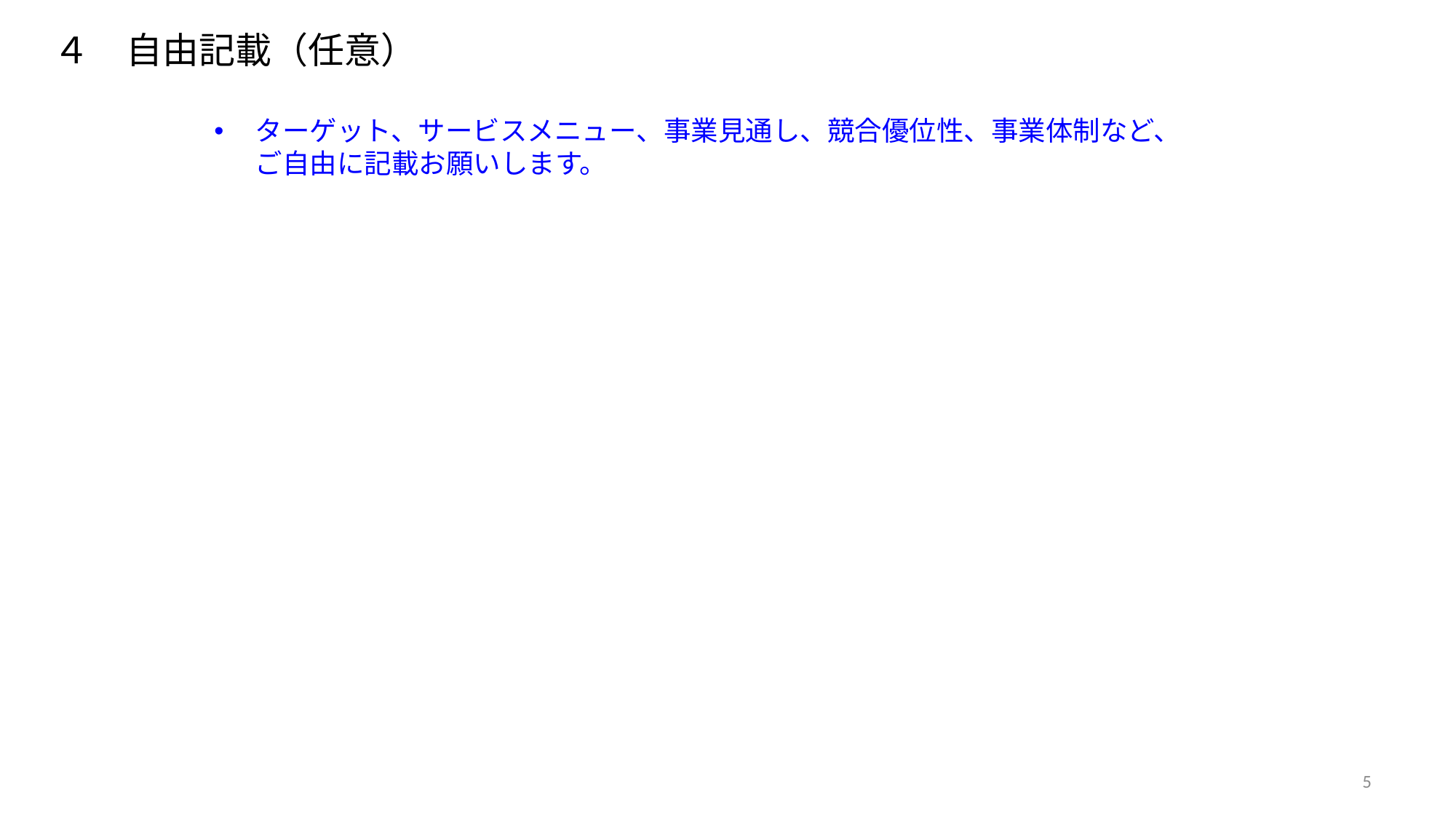

# ４　自由記載（任意）
ターゲット、サービスメニュー、事業見通し、競合優位性、事業体制など、ご自由に記載お願いします。
5